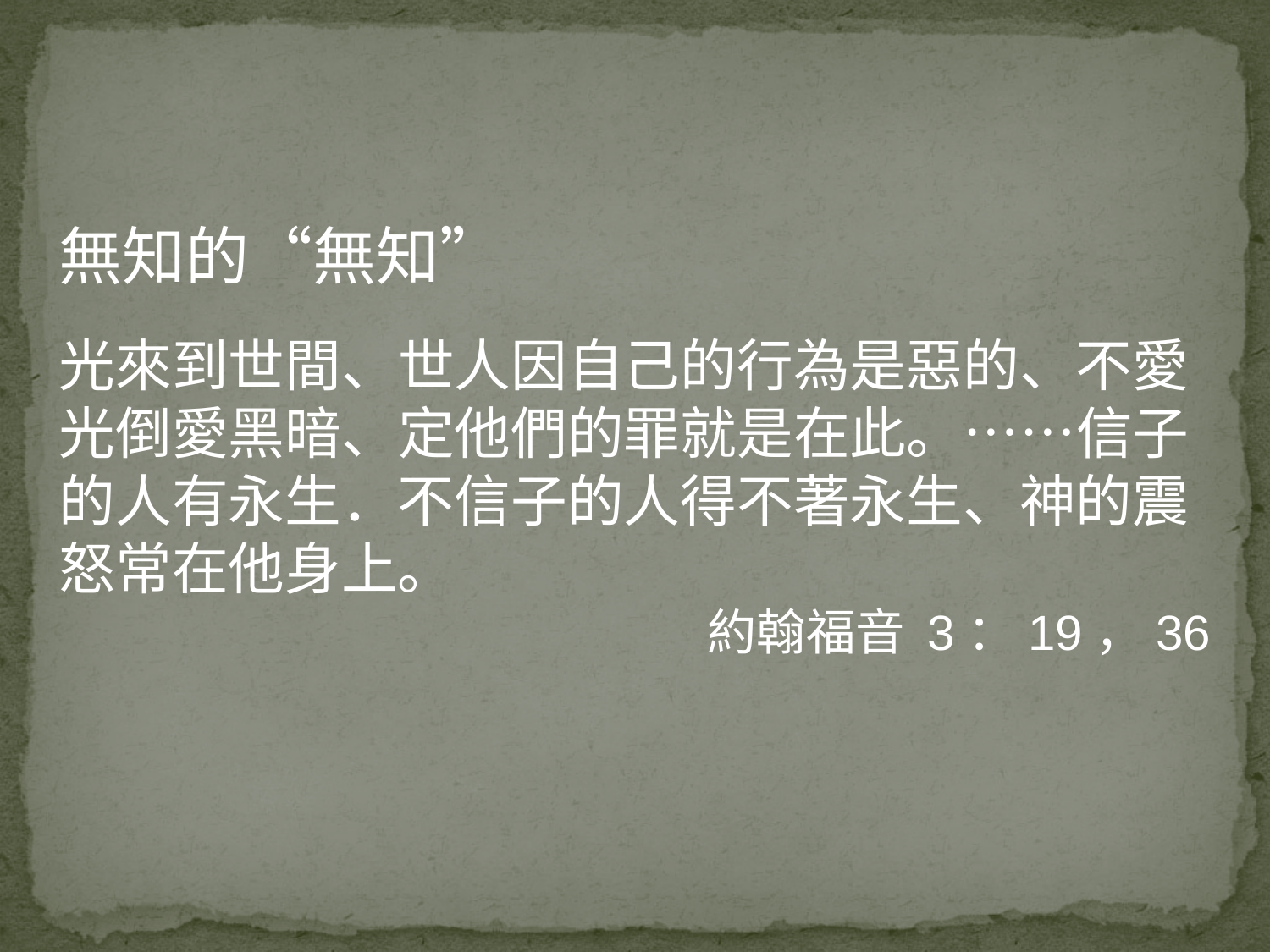

無知的“無知”

光來到世間、世人因自己的行為是惡的、不愛光倒愛黑暗、定他們的罪就是在此。⋯⋯信子的人有永生．不信子的人得不著永生、神的震怒常在他身上。
約翰福音 3：19，36